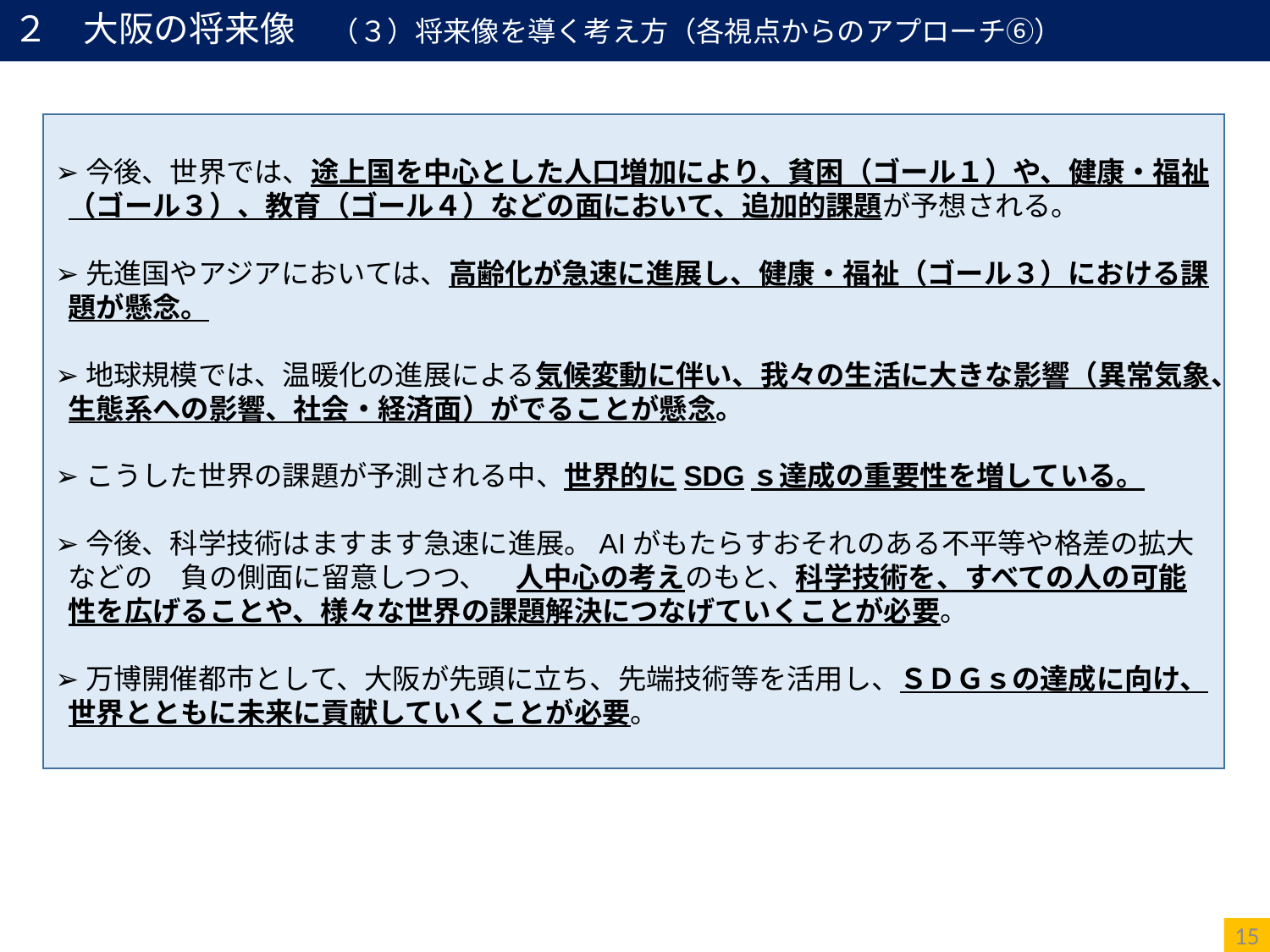

# ２　大阪の将来像　（３）将来像を導く考え方（各視点からのアプローチ⑥）
➢今後、世界では、途上国を中心とした人口増加により、貧困（ゴール１）や、健康・福祉（ゴール３）、教育（ゴール４）などの面において、追加的課題が予想される。

➢先進国やアジアにおいては、高齢化が急速に進展し、健康・福祉（ゴール３）における課題が懸念。

➢地球規模では、温暖化の進展による気候変動に伴い、我々の生活に大きな影響（異常気象、生態系への影響、社会・経済面）がでることが懸念。

➢こうした世界の課題が予測される中、世界的にSDGｓ達成の重要性を増している。

➢今後、科学技術はますます急速に進展。AIがもたらすおそれのある不平等や格差の拡大などの　負の側面に留意しつつ、　人中心の考えのもと、科学技術を、すべての人の可能性を広げることや、様々な世界の課題解決につなげていくことが必要。

➢万博開催都市として、大阪が先頭に立ち、先端技術等を活用し、ＳＤＧｓの達成に向け、世界とともに未来に貢献していくことが必要。
15